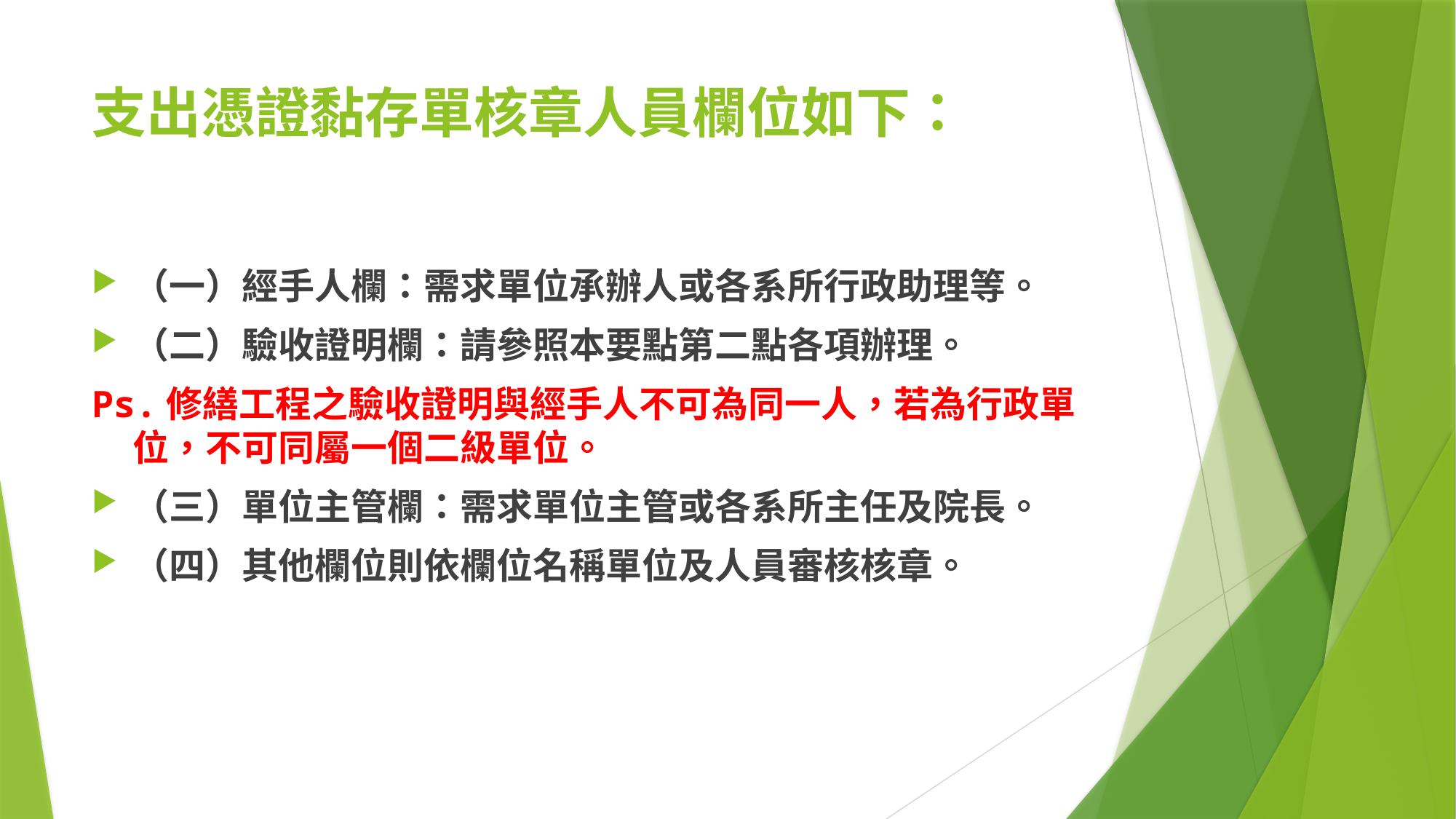

# 支出憑證黏存單核章人員欄位如下：
（一）經手人欄：需求單位承辦人或各系所行政助理等。
（二）驗收證明欄：請參照本要點第二點各項辦理。
Ps.修繕工程之驗收證明與經手人不可為同一人，若為行政單位，不可同屬一個二級單位。
（三）單位主管欄：需求單位主管或各系所主任及院長。
（四）其他欄位則依欄位名稱單位及人員審核核章。